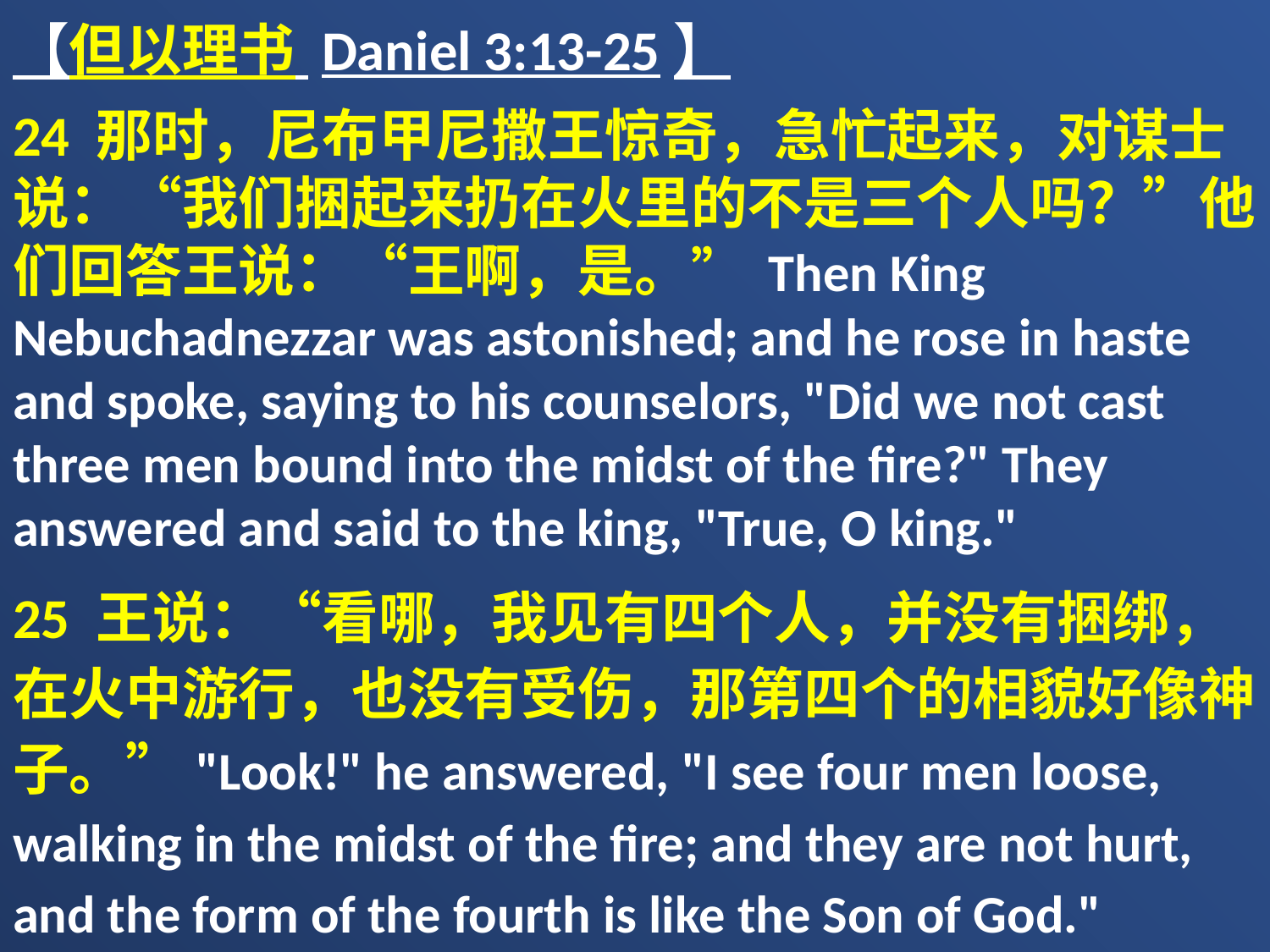

【但以理书 Daniel 3:13-25】
24 那时，尼布甲尼撒王惊奇，急忙起来，对谋士说：“我们捆起来扔在火里的不是三个人吗？”他们回答王说：“王啊，是。” Then King Nebuchadnezzar was astonished; and he rose in haste and spoke, saying to his counselors, "Did we not cast three men bound into the midst of the fire?" They answered and said to the king, "True, O king."
25 王说：“看哪，我见有四个人，并没有捆绑，在火中游行，也没有受伤，那第四个的相貌好像神子。”"Look!" he answered, "I see four men loose, walking in the midst of the fire; and they are not hurt, and the form of the fourth is like the Son of God."